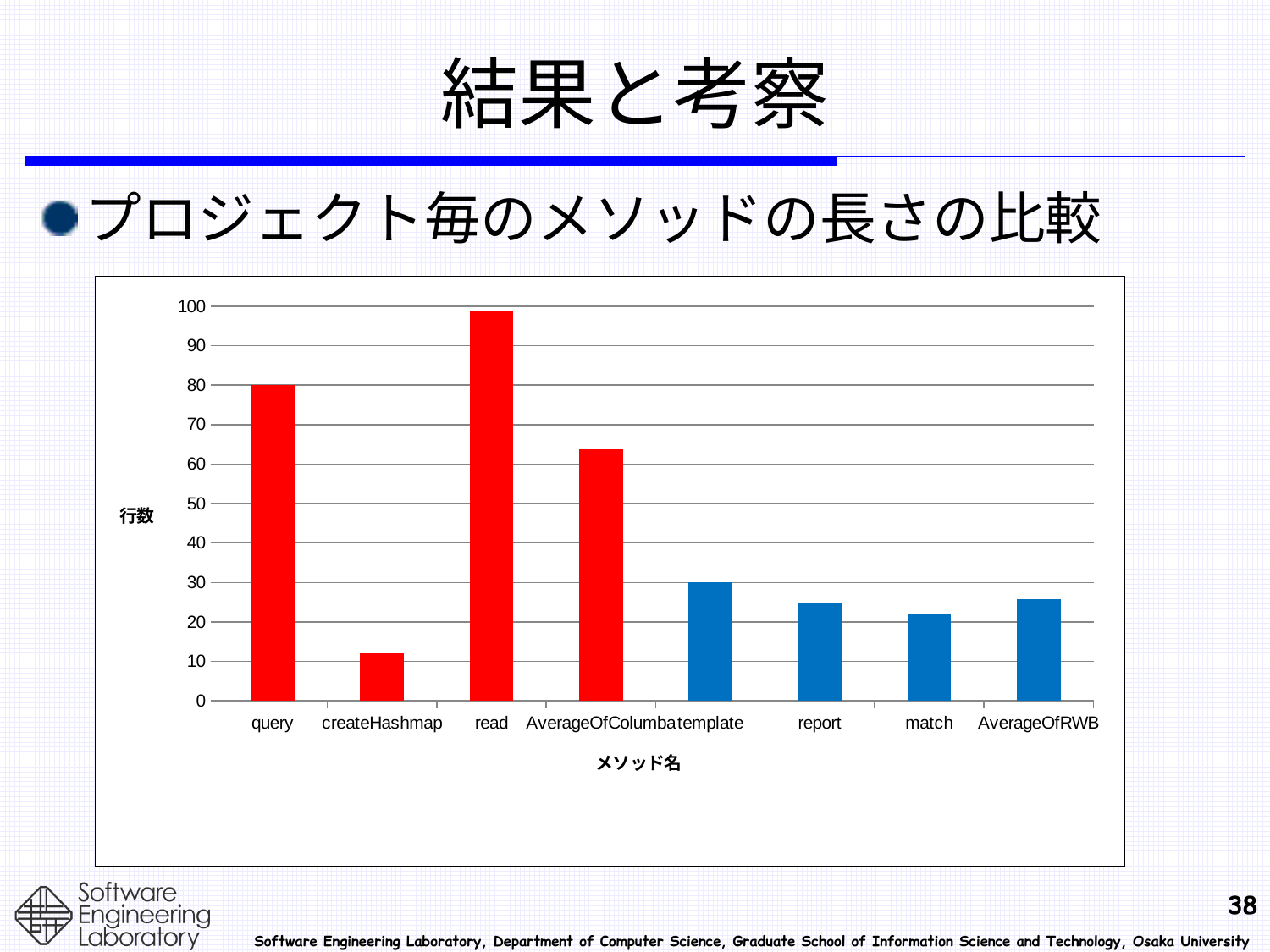

# 結果と考察
プロジェクト毎のメソッドの長さの比較

### Chart

| Category |  |
|---|---|
| query | 80.0 |
| createHashmap | 12.0 |
| read | 99.0 |
| AverageOfColumba | 63.66666666666659 |
| template | 30.0 |
| report | 25.0 |
| match | 22.0 |
| AverageOfRWB | 25.666666666666668 |